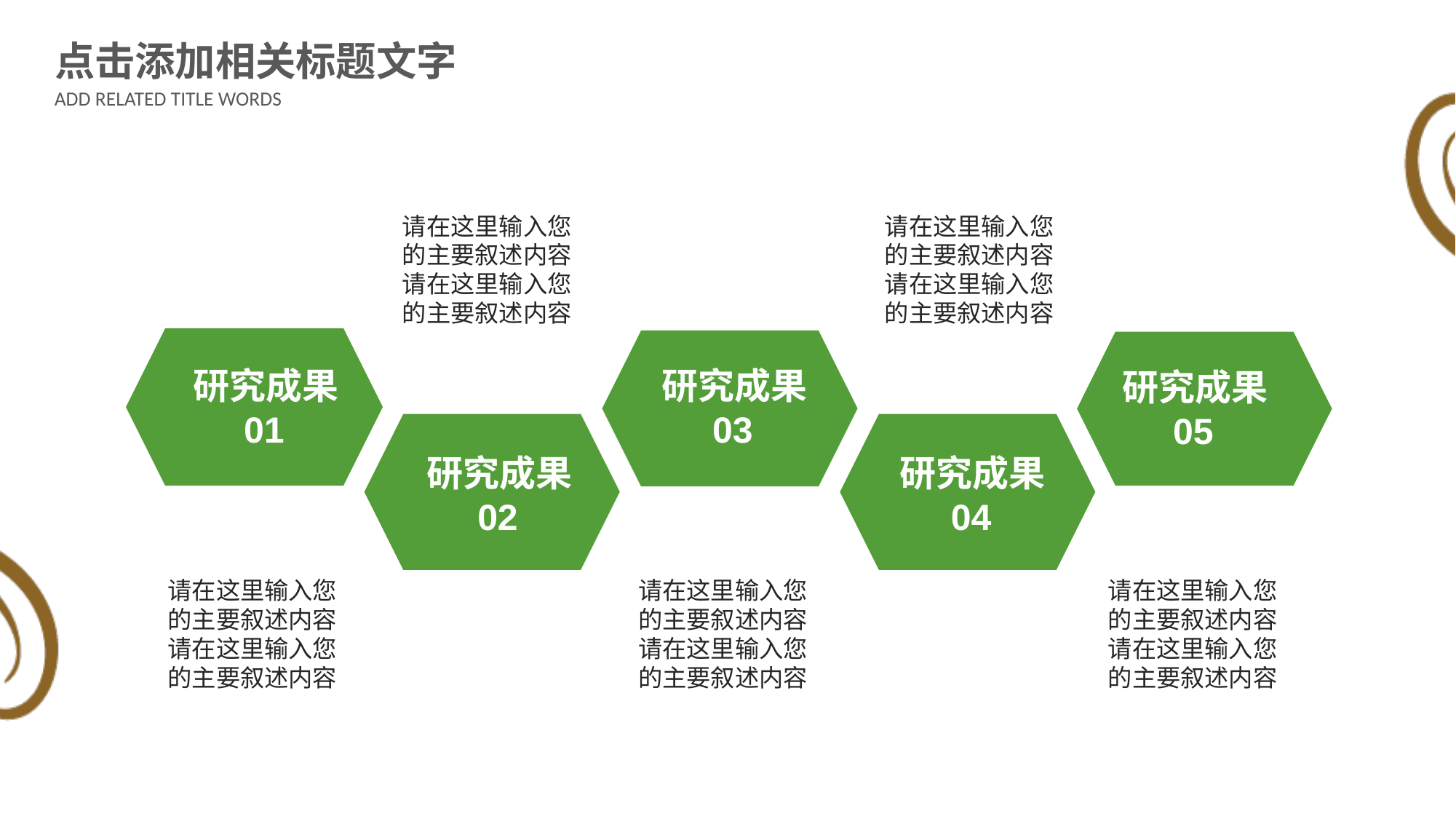

点击添加相关标题文字
ADD RELATED TITLE WORDS
请在这里输入您
的主要叙述内容
请在这里输入您
的主要叙述内容

请在这里输入您
的主要叙述内容
请在这里输入您
的主要叙述内容

研究成果
     01

研究成果
     03

研究成果
     05

研究成果
     02

研究成果
     04
请在这里输入您
的主要叙述内容
请在这里输入您
的主要叙述内容

请在这里输入您
的主要叙述内容
请在这里输入您
的主要叙述内容

请在这里输入您
的主要叙述内容
请在这里输入您
的主要叙述内容